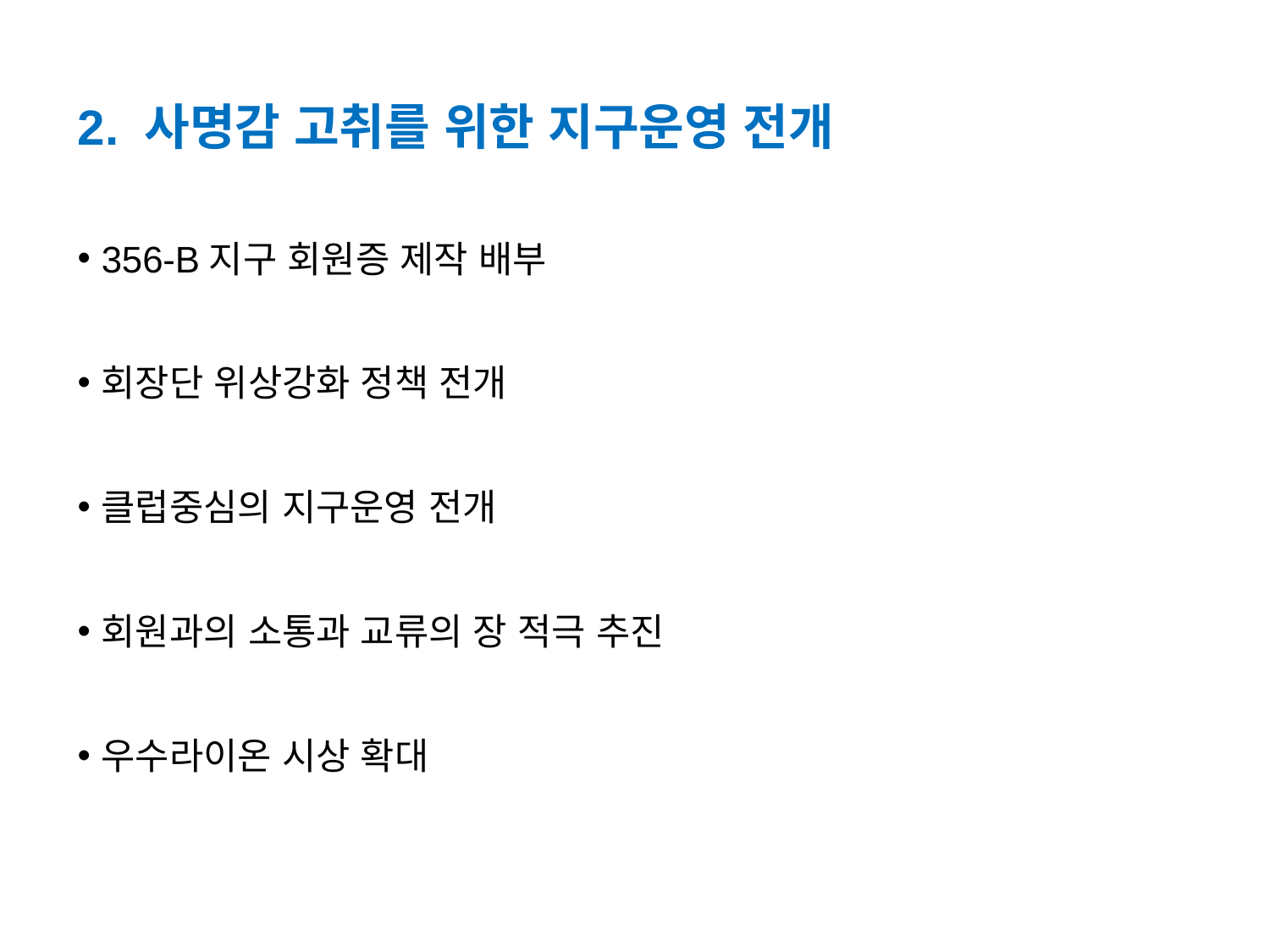

2. 사명감 고취를 위한 지구운영 전개
356-B지구 회원증 제작 배부
회장단 위상강화 정책 전개
클럽중심의 지구운영 전개
회원과의 소통과 교류의 장 적극 추진
우수라이온 시상 확대